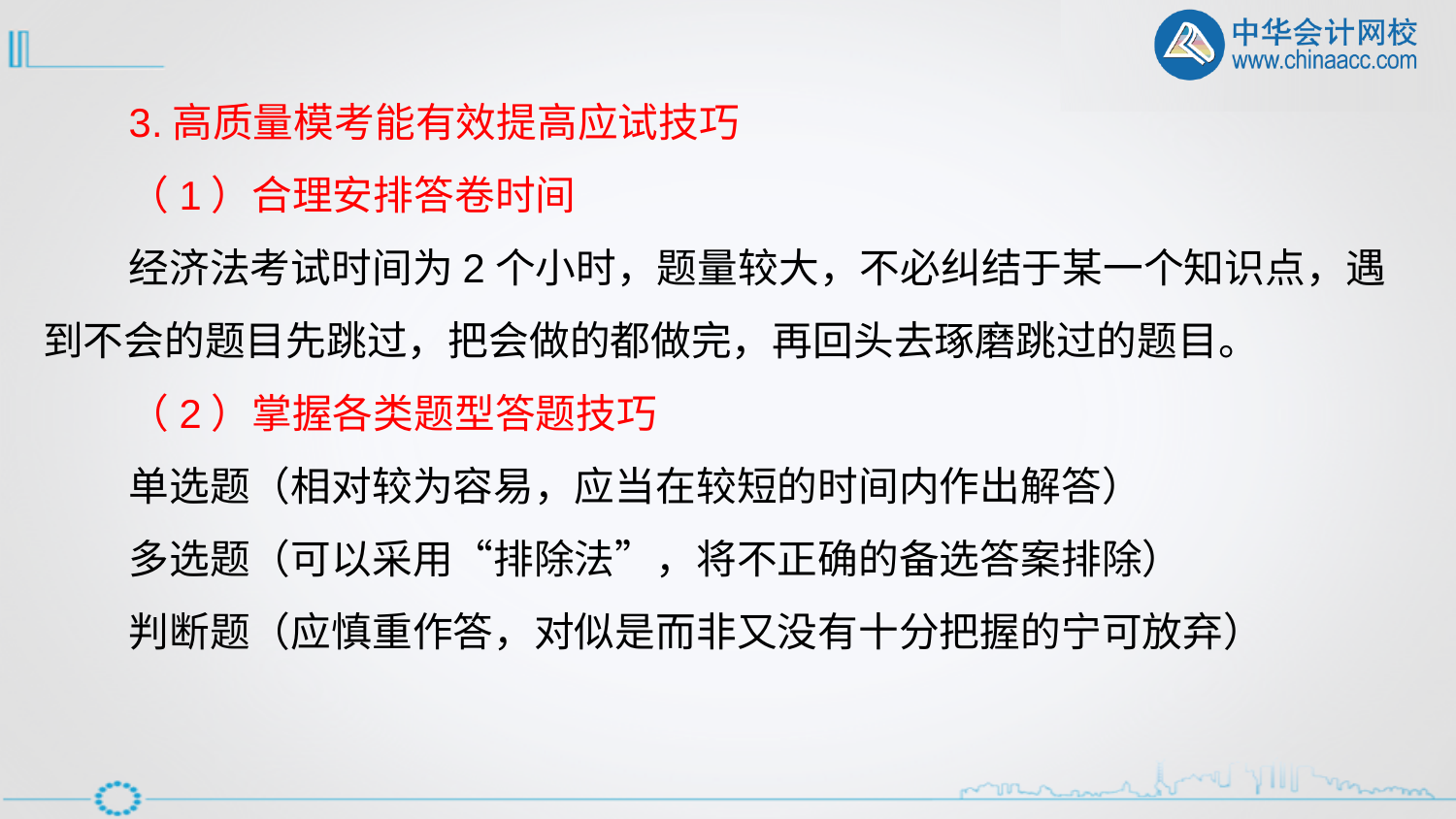

3.高质量模考能有效提高应试技巧
（1）合理安排答卷时间
经济法考试时间为2个小时，题量较大，不必纠结于某一个知识点，遇到不会的题目先跳过，把会做的都做完，再回头去琢磨跳过的题目。
（2）掌握各类题型答题技巧
单选题（相对较为容易，应当在较短的时间内作出解答）
多选题（可以采用“排除法”，将不正确的备选答案排除）
判断题（应慎重作答，对似是而非又没有十分把握的宁可放弃）